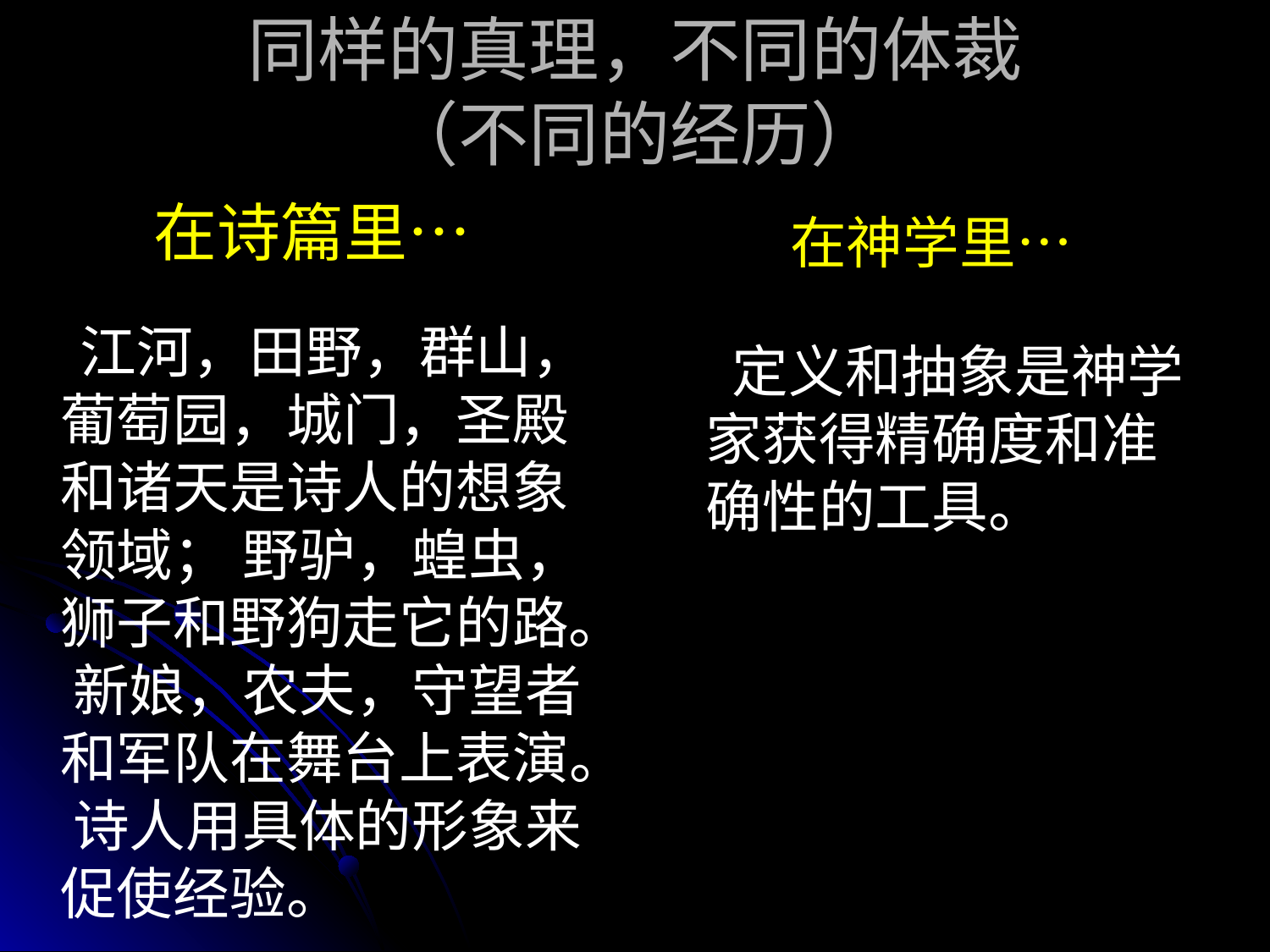

# 同样的真理，不同的体裁 （不同的经历）
在诗篇里…

	 江河，田野，群山，葡萄园，城门，圣殿和诸天是诗人的想象领域； 野驴，蝗虫，狮子和野狗走它的路。 新娘，农夫，守望者和军队在舞台上表演。 诗人用具体的形象来促使经验。
在神学里…

	 定义和抽象是神学家获得精确度和准确性的工具。